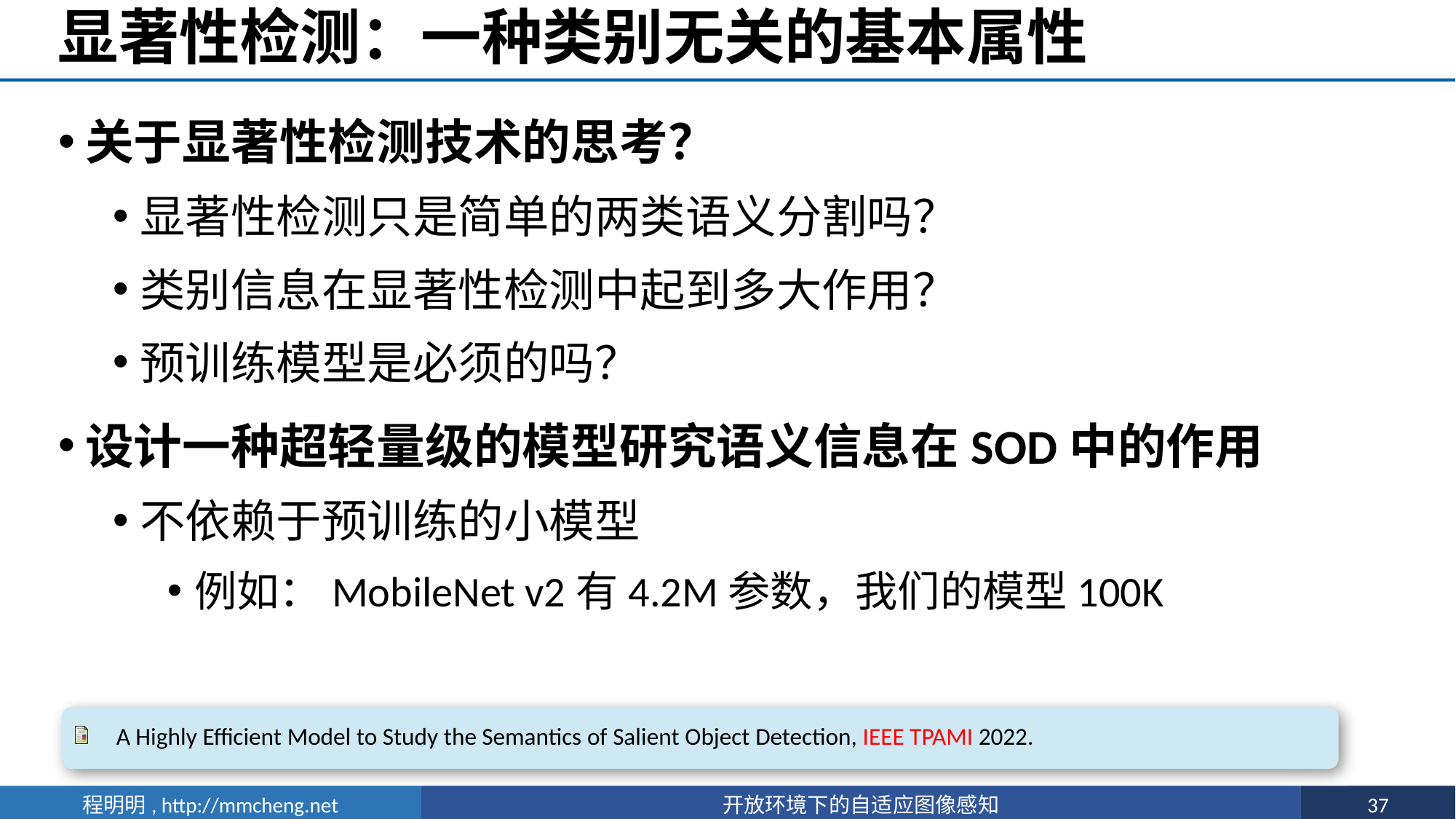

# 显著性检测：一种类别无关的基本属性
关于显著性检测技术的思考？
显著性检测只是简单的两类语义分割吗？
类别信息在显著性检测中起到多大作用？
预训练模型是必须的吗？
设计一种超轻量级的模型研究语义信息在SOD中的作用
不依赖于预训练的小模型
例如：MobileNet v2有4.2M参数，我们的模型100K

A Highly Efficient Model to Study the Semantics of Salient Object Detection, IEEE TPAMI 2022.